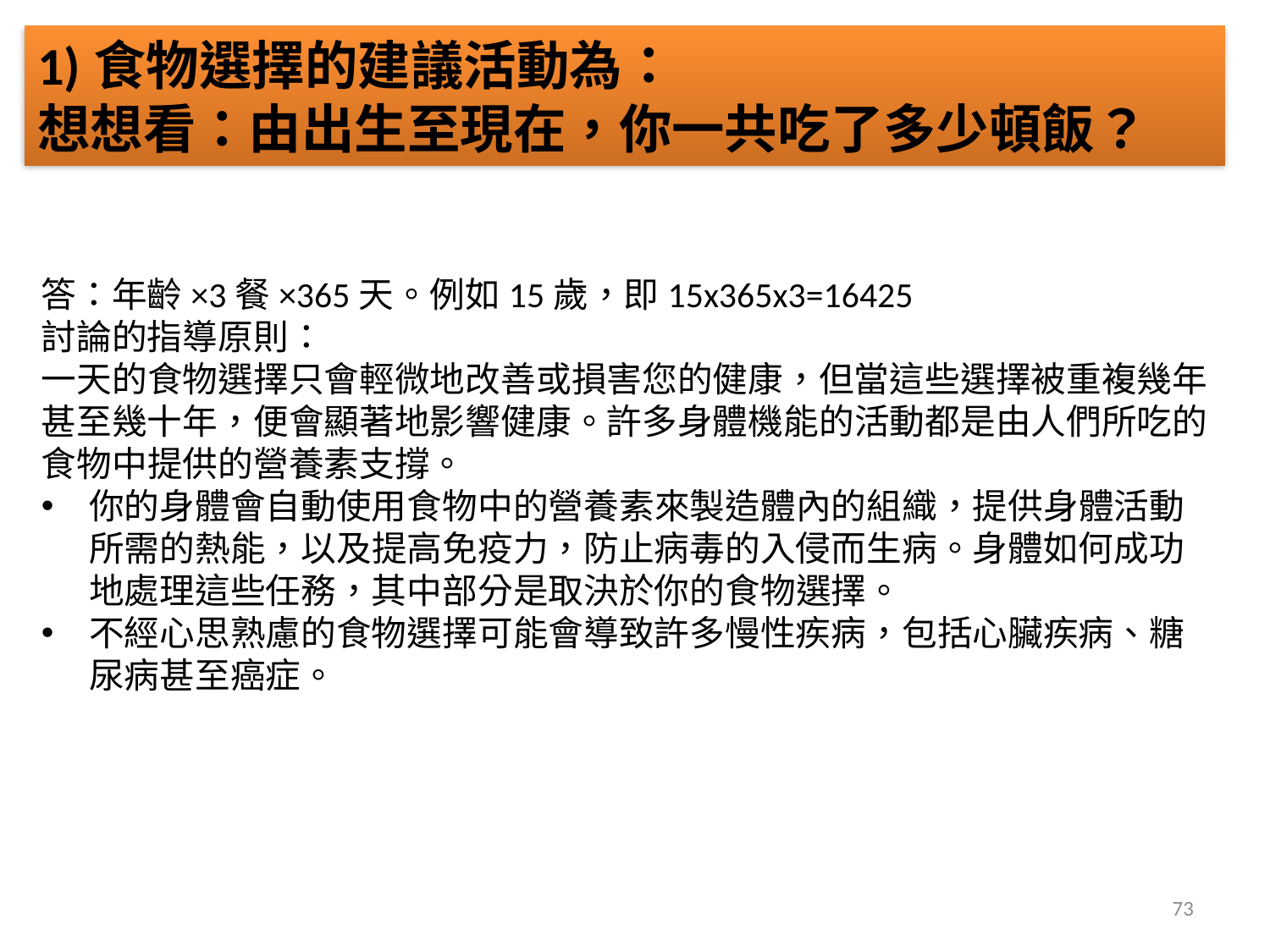

1)食物選擇的建議活動為：
想想看：由出生至現在，你一共吃了多少頓飯？
答：年齡×3餐×365天。例如15歲，即15x365x3=16425
討論的指導原則：
一天的食物選擇只會輕微地改善或損害您的健康，但當這些選擇被重複幾年甚至幾十年，便會顯著地影響健康。許多身體機能的活動都是由人們所吃的食物中提供的營養素支撐。
你的身體會自動使用食物中的營養素來製造體內的組織，提供身體活動所需的熱能，以及提高免疫力，防止病毒的入侵而生病。身體如何成功地處理這些任務，其中部分是取決於你的食物選擇。
不經心思熟慮的食物選擇可能會導致許多慢性疾病，包括心臟疾病、糖尿病甚至癌症。
73